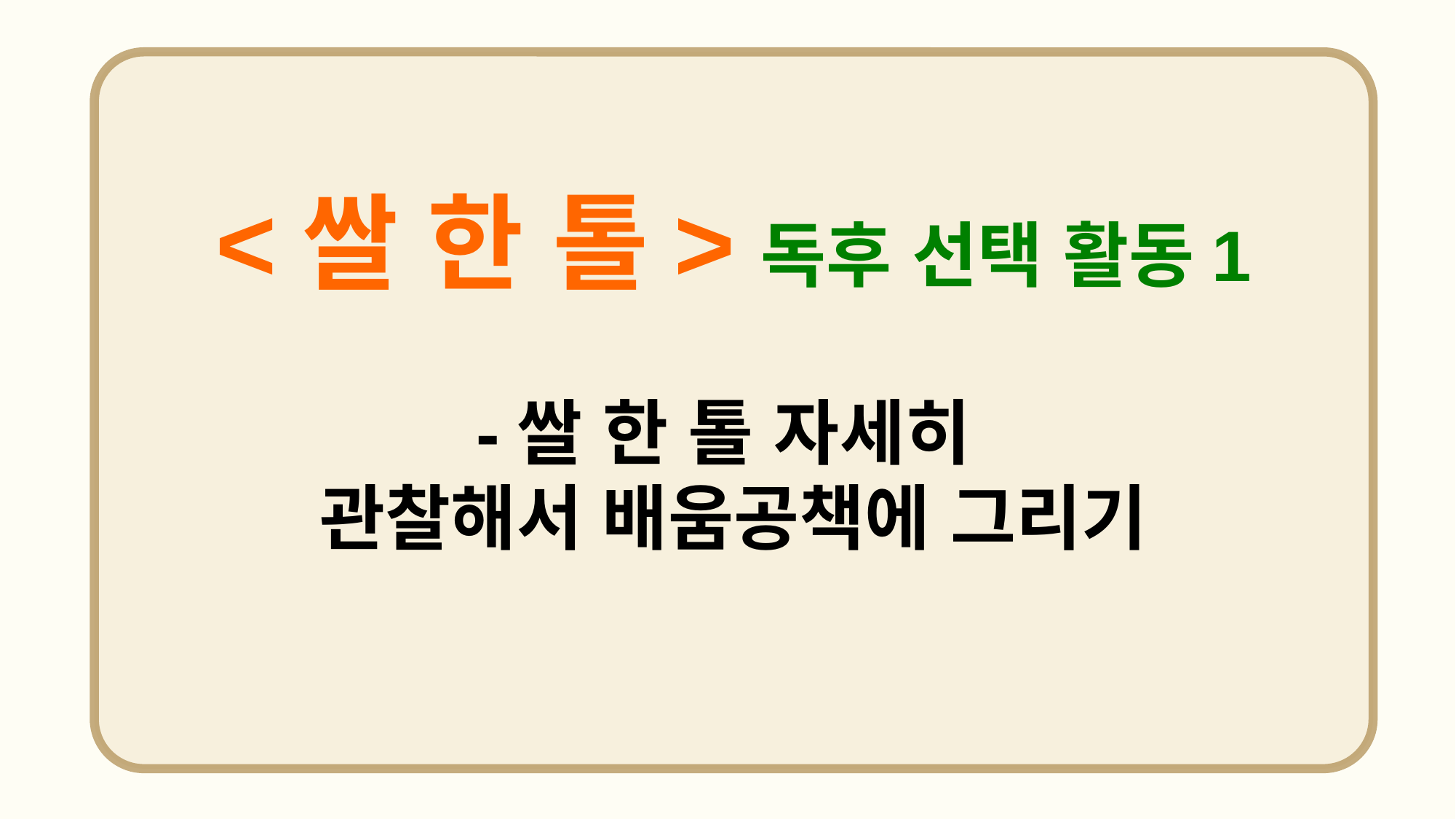

<쌀 한 톨>독후 선택 활동1

-쌀 한 톨 자세히
관찰해서 배움공책에 그리기